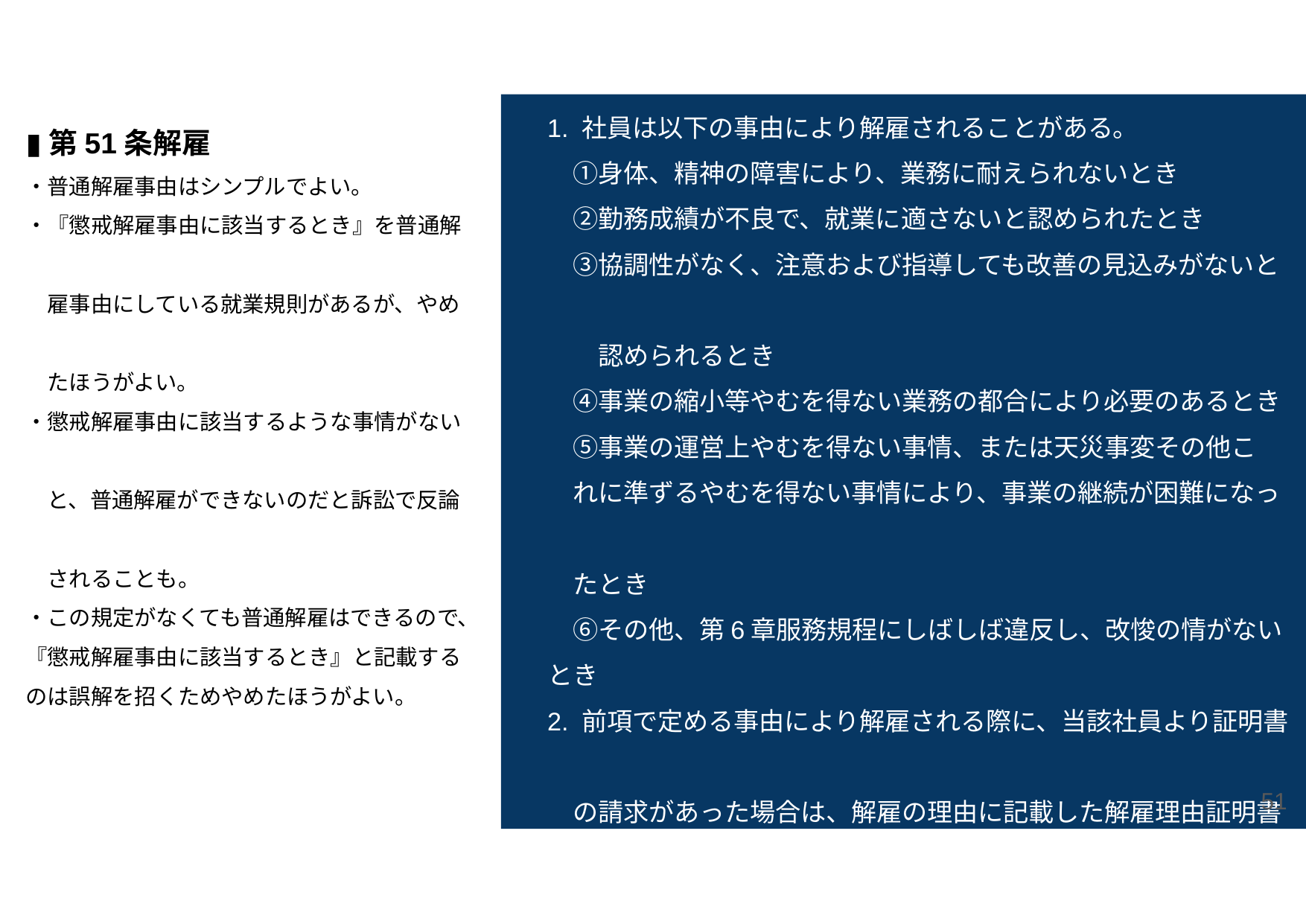

▮第51条解雇
・普通解雇事由はシンプルでよい。
・『懲戒解雇事由に該当するとき』を普通解
　雇事由にしている就業規則があるが、やめ
　たほうがよい。
・懲戒解雇事由に該当するような事情がない
　と、普通解雇ができないのだと訴訟で反論
　されることも。
・この規定がなくても普通解雇はできるので、『懲戒解雇事由に該当するとき』と記載するのは誤解を招くためやめたほうがよい。

(解雇)
第51条
1. 社員は以下の事由により解雇されることがある。
　①身体、精神の障害により、業務に耐えられないとき
　②勤務成績が不良で、就業に適さないと認められたとき
　③協調性がなく、注意および指導しても改善の見込みがないと
　　認められるとき
　④事業の縮小等やむを得ない業務の都合により必要のあるとき
　⑤事業の運営上やむを得ない事情、または天災事変その他こ
　れに準ずるやむを得ない事情により、事業の継続が困難になっ
　たとき
　⑥その他、第6章服務規程にしばしば違反し、改悛の情がないとき
2. 前項で定める事由により解雇される際に、当該社員より証明書
　の請求があった場合は、解雇の理由に記載した解雇理由証明書
　を交付する。
51